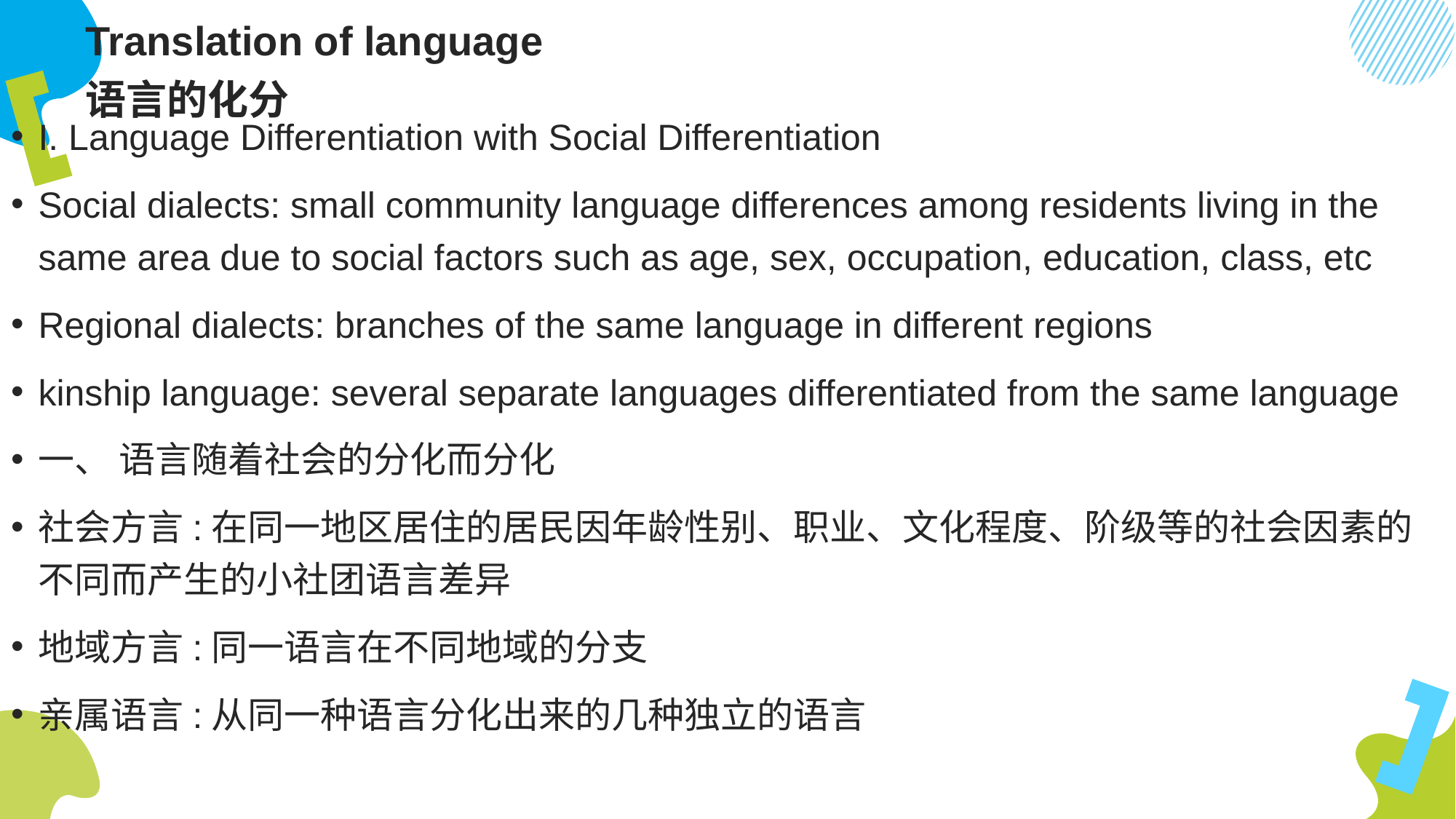

# Translation of language 语言的化分
I. Language Differentiation with Social Differentiation
Social dialects: small community language differences among residents living in the same area due to social factors such as age, sex, occupation, education, class, etc
Regional dialects: branches of the same language in different regions
kinship language: several separate languages differentiated from the same language
一、 语言随着社会的分化而分化
社会方言:在同一地区居住的居民因年龄性别、职业、文化程度、阶级等的社会因素的不同而产生的小社团语言差异
地域方言:同一语言在不同地域的分支
亲属语言:从同一种语言分化出来的几种独立的语言